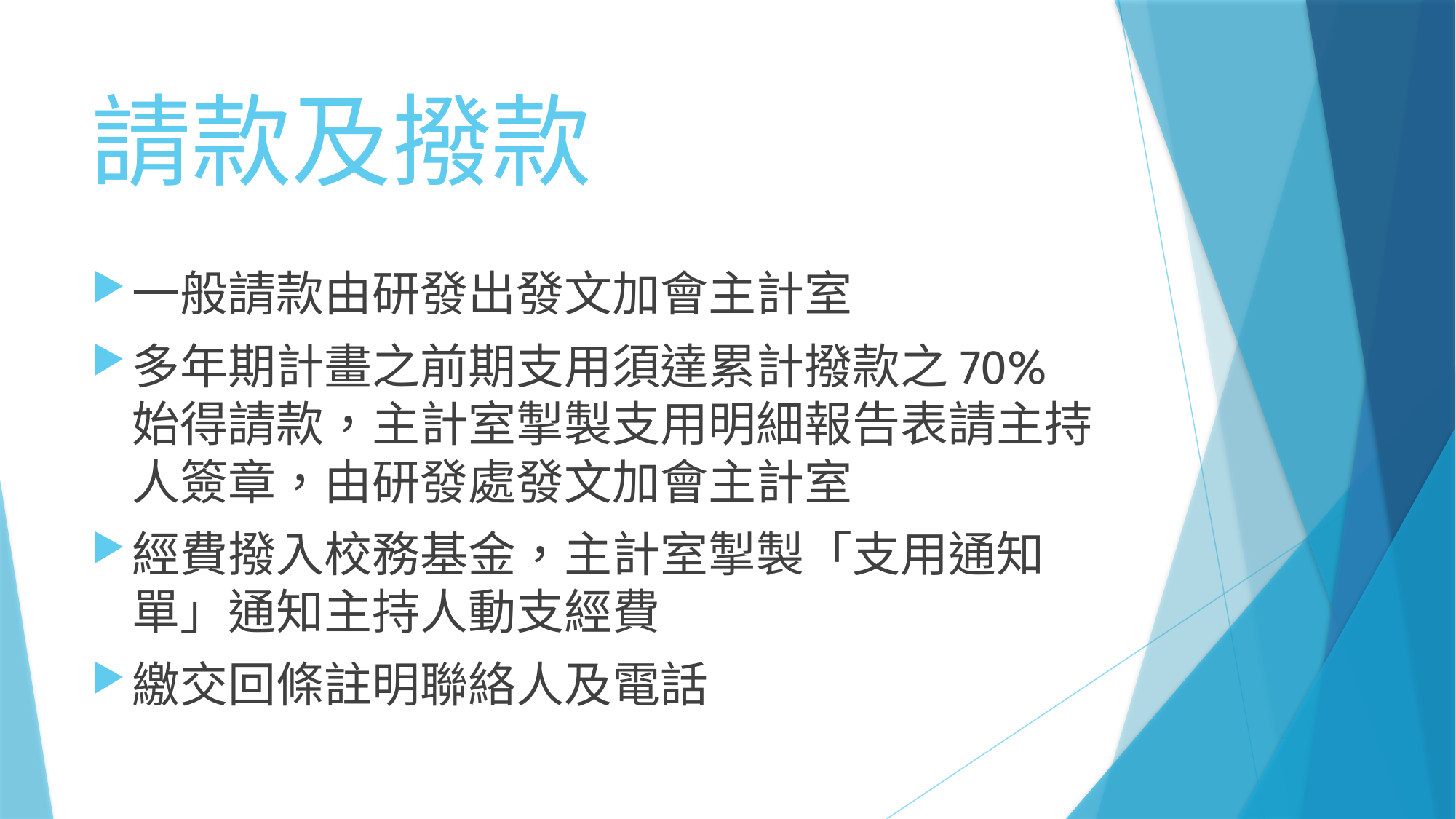

# 請款及撥款
一般請款由研發出發文加會主計室
多年期計畫之前期支用須達累計撥款之70%始得請款，主計室掣製支用明細報告表請主持人簽章，由研發處發文加會主計室
經費撥入校務基金，主計室掣製「支用通知單」通知主持人動支經費
繳交回條註明聯絡人及電話